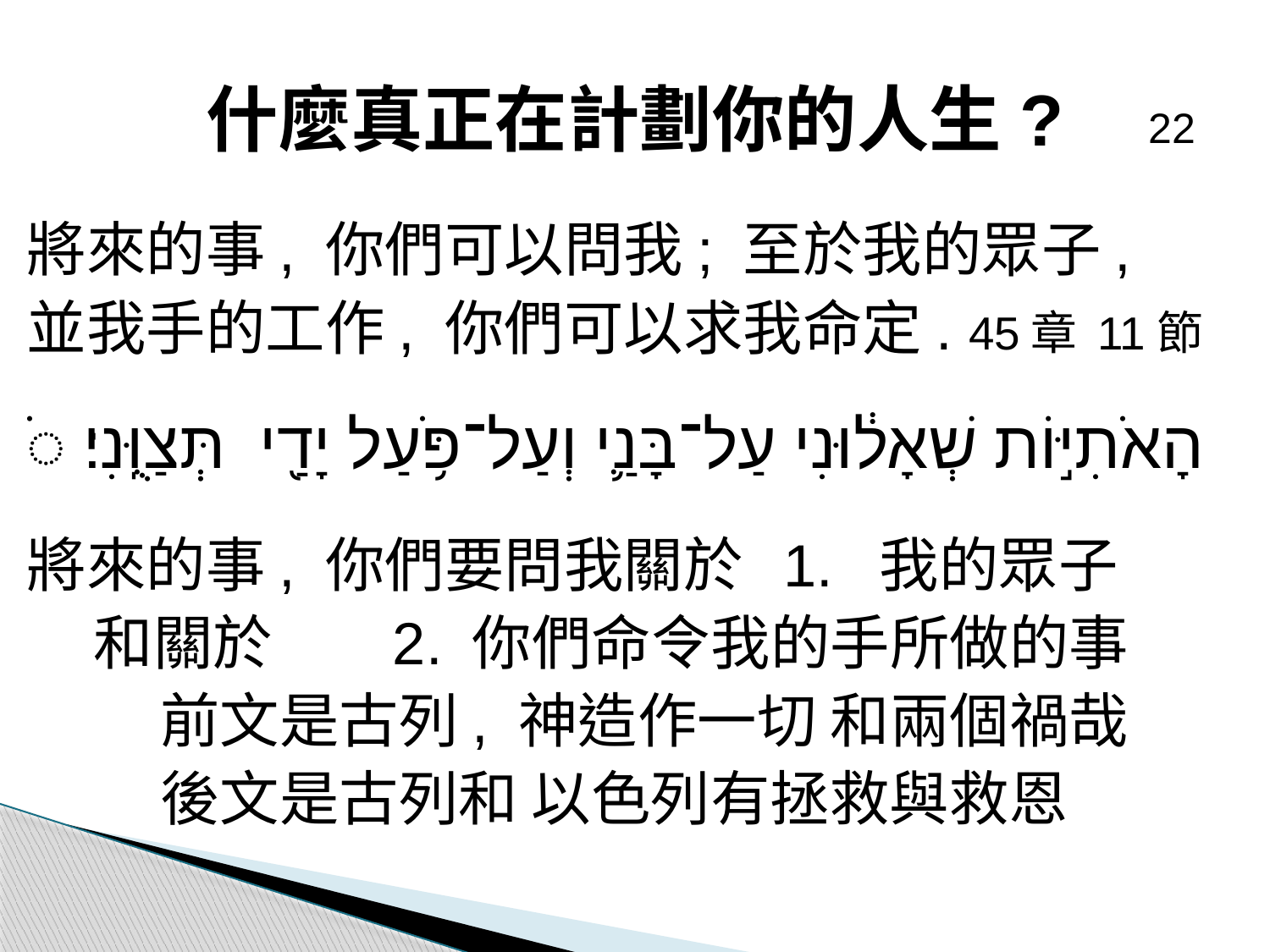

# 什麼真正在計劃你的人生?
22
將來的事, 你們可以問我; 至於我的眾子,
並我手的工作, 你們可以求我命定. 45章 11節

ֹ הָאֹתִיּ֣וֹת שְׁאָל֔וּנִי עַל־בָּנַ֛י וְעַל־פֹּ֥עַל יָדַ֖י  תְּצַוֻּֽנִי׃

將來的事, 你們要問我關於  1.  我的眾子
    和關於        2. 你們命令我的手所做的事
         前文是古列, 神造作一切 和兩個禍哉
         後文是古列和 以色列有拯救與救恩